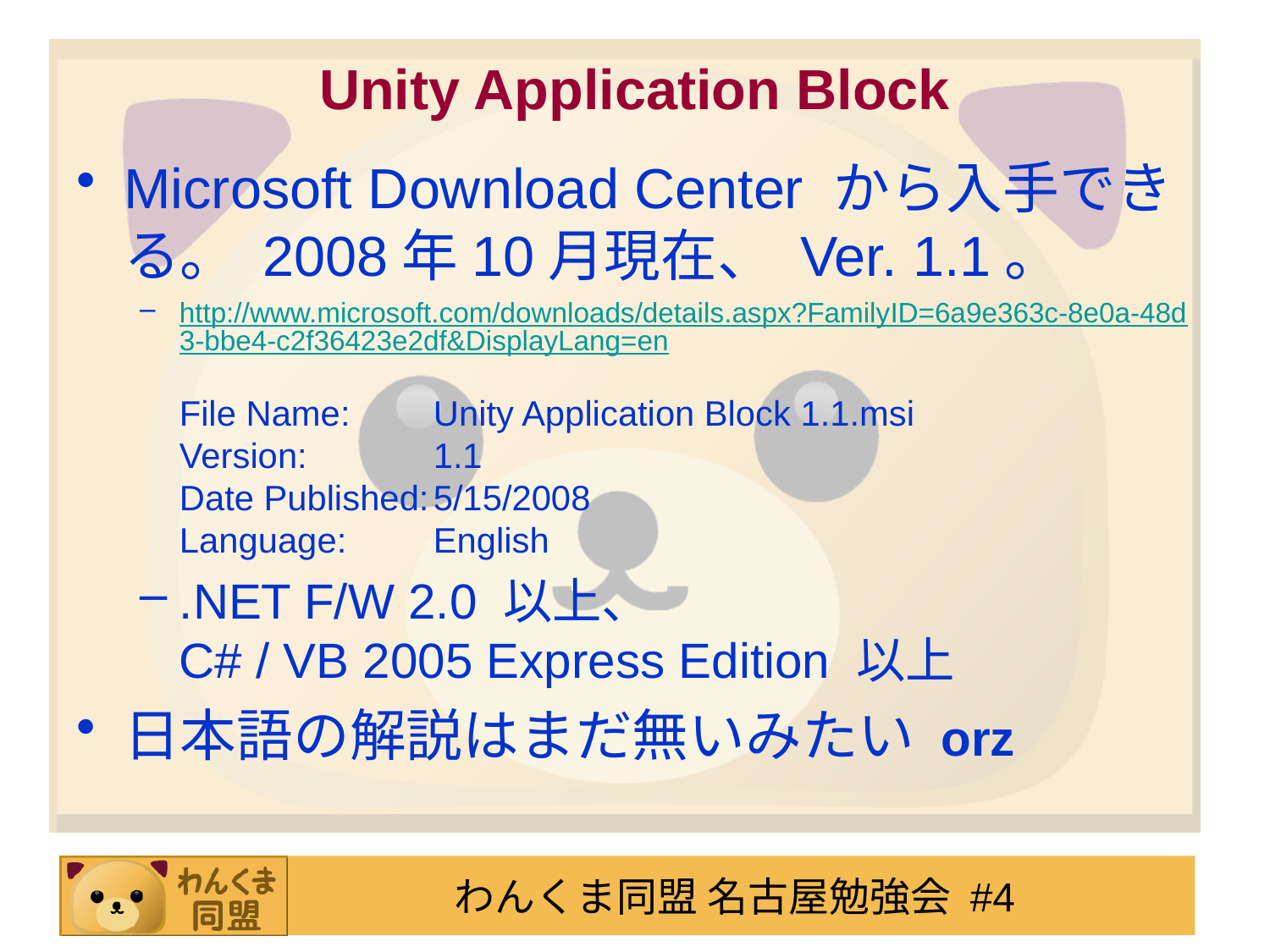

# Unity Application Block
Microsoft Download Center から入手できる。 2008年10月現在、 Ver. 1.1。
http://www.microsoft.com/downloads/details.aspx?FamilyID=6a9e363c-8e0a-48d3-bbe4-c2f36423e2df&DisplayLang=en
File Name:	Unity Application Block 1.1.msi
Version:	1.1
Date Published:	5/15/2008
Language:	English
.NET F/W 2.0 以上、
C# / VB 2005 Express Edition 以上
日本語の解説はまだ無いみたい orz